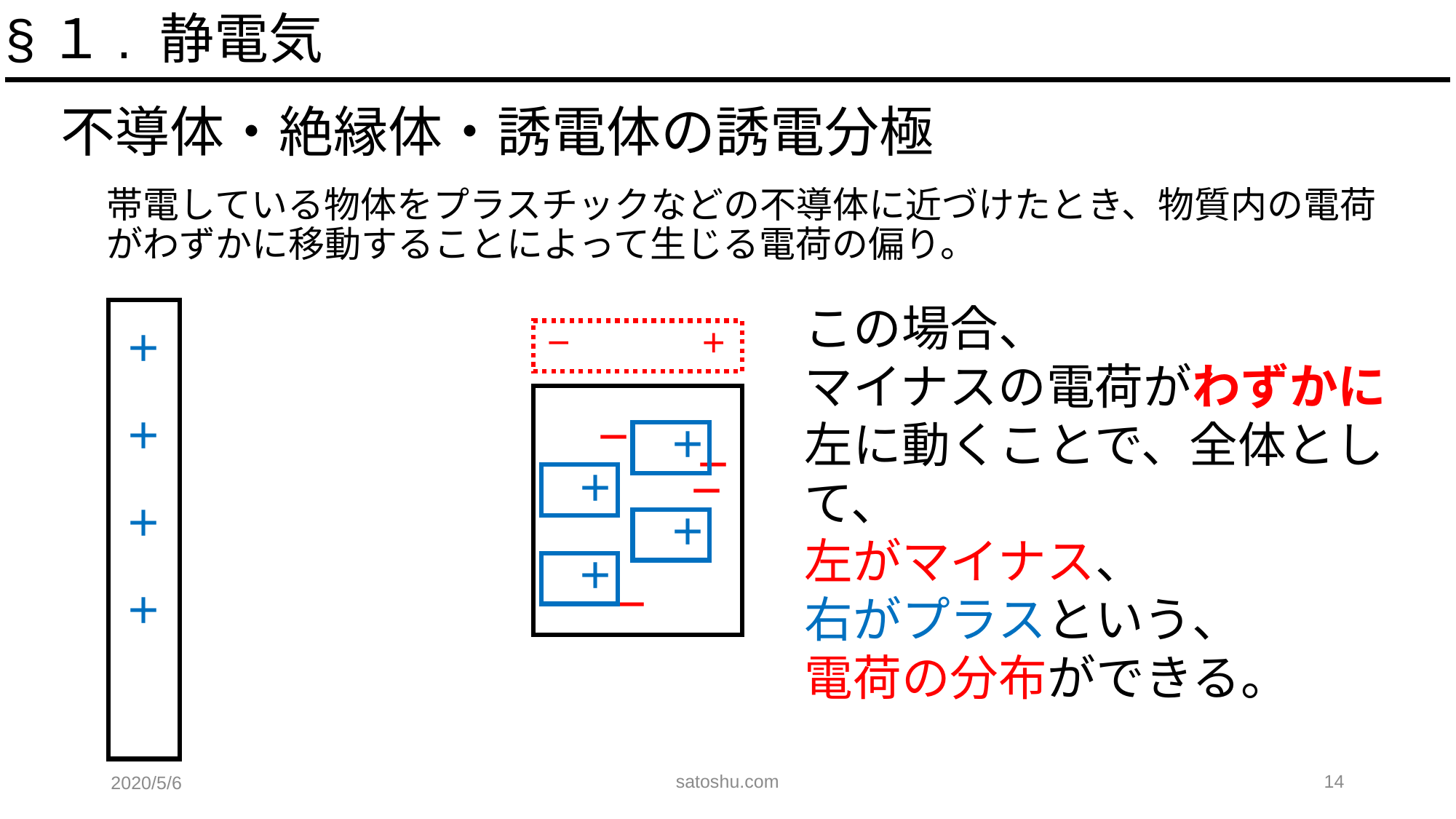

§１. 静電気
不導体・絶縁体・誘電体の誘電分極
帯電している物体をプラスチックなどの不導体に近づけたとき、物質内の電荷がわずかに移動することによって生じる電荷の偏り。
この場合、
マイナスの電荷がわずかに左に動くことで、全体として、
左がマイナス、
右がプラスという、
電荷の分布ができる。

＋

＋

＋

＋

－
＋

－

＋

＋
＋

＋

－
－

－
satoshu.com
14
2020/5/6